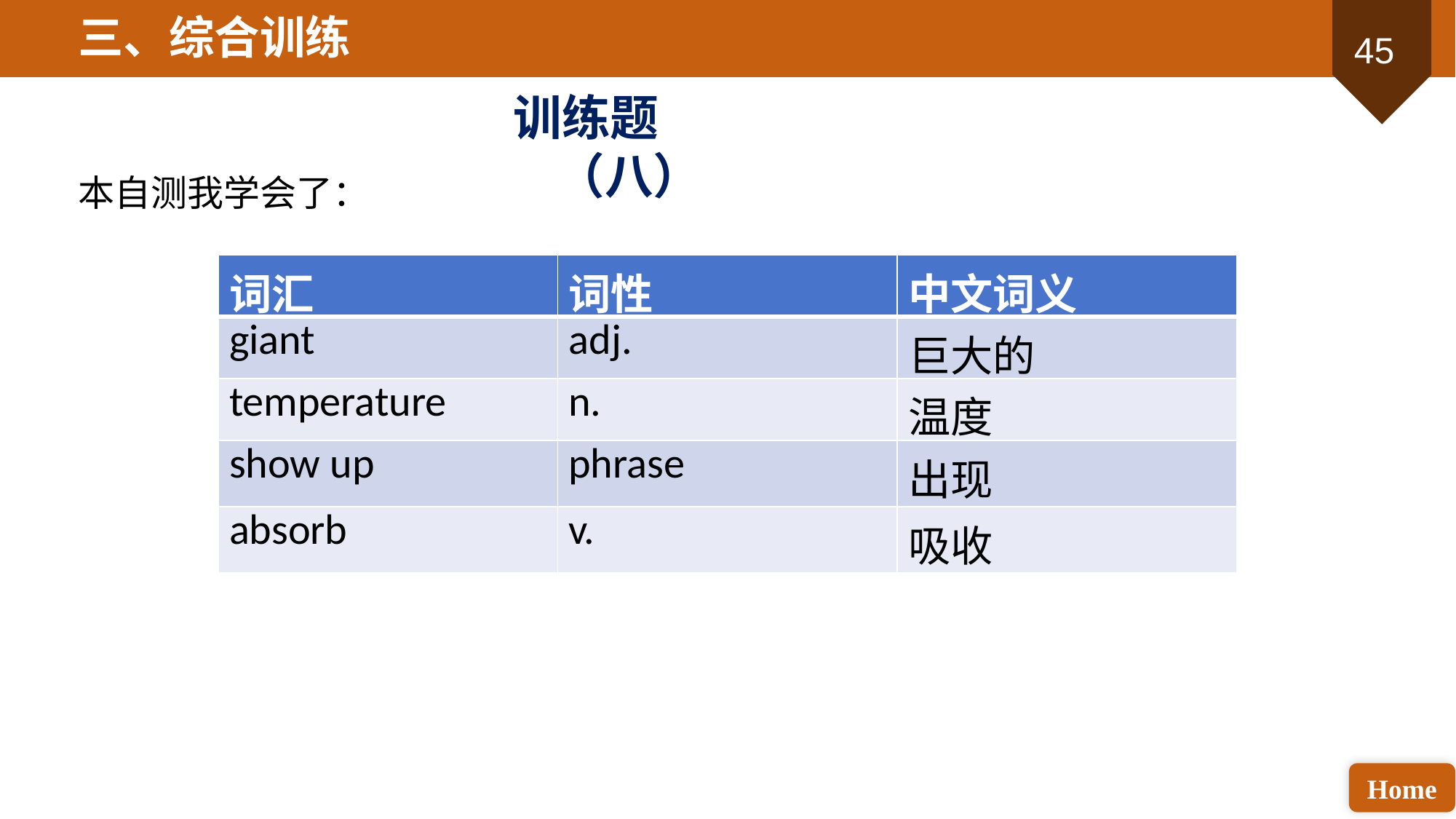

三、综合训练
训练题（八）
本自测我学会了：

| 词汇 | 词性 | 中文词义 |
| --- | --- | --- |
| giant | adj. | 巨大的 |
| temperature | n. | 温度 |
| show up | phrase | 出现 |
| absorb | v. | 吸收 |